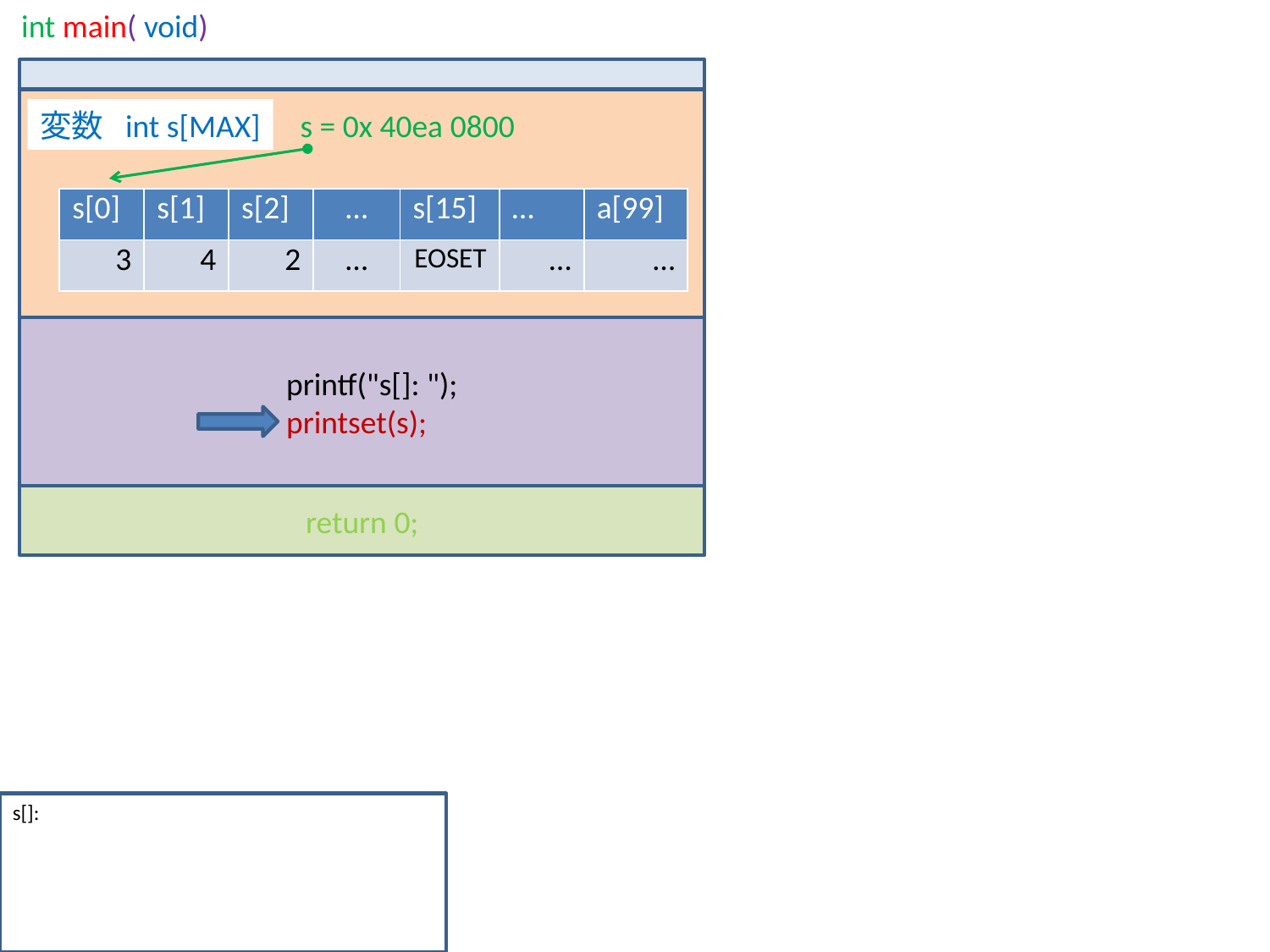

int main( void)

s = 0x 40ea 0800
変数  int s[MAX]
| s[0] | s[1] | s[2] | … | s[15] | … | a[99] |
| --- | --- | --- | --- | --- | --- | --- |
| 3 | 4 | 2 | … | EOSET | … | … |
		printf("s[]: ");
		printset(s);

return 0;
s[]: